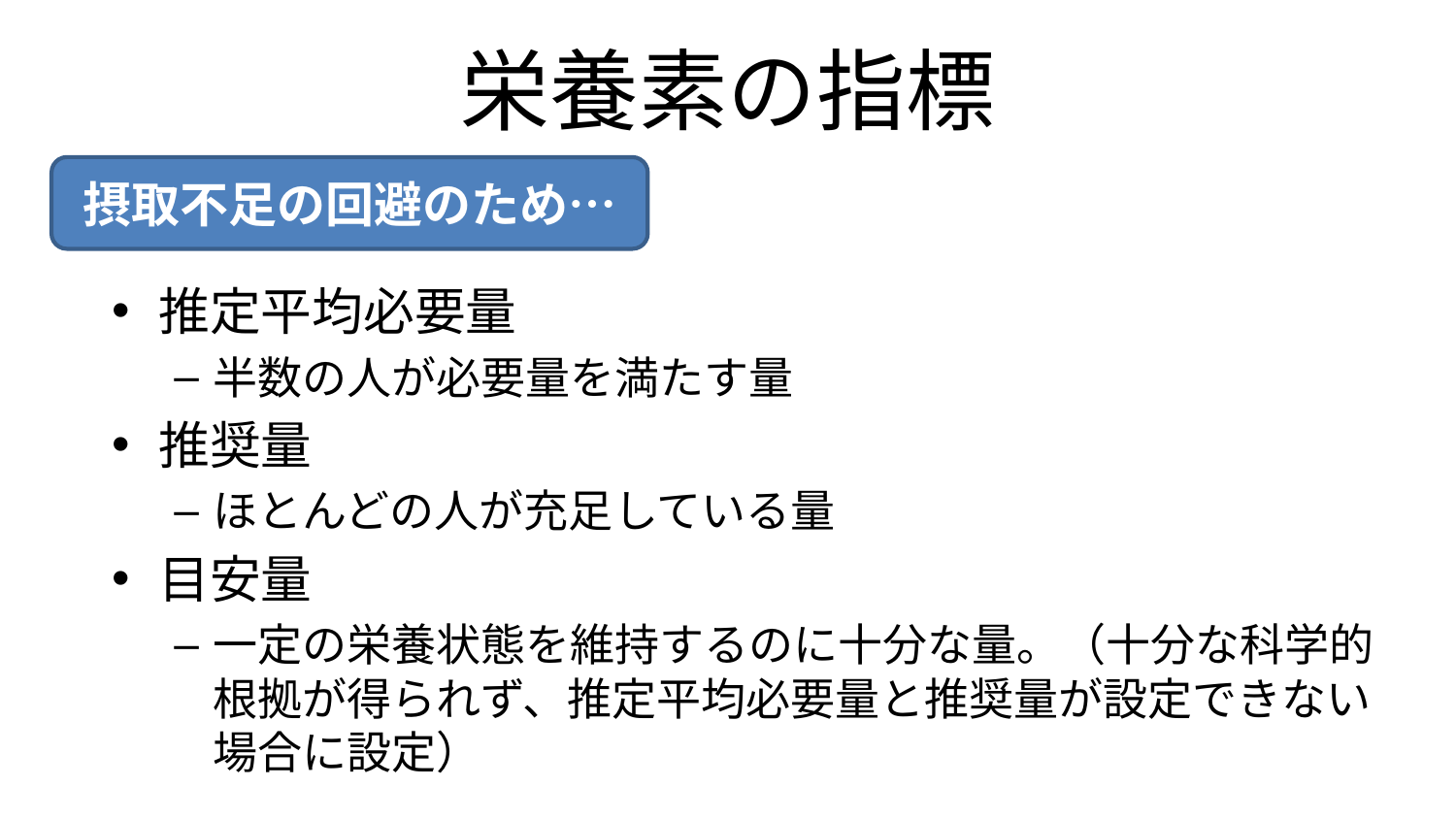

# 栄養素の指標
摂取不足の回避のため…
推定平均必要量
半数の人が必要量を満たす量
推奨量
ほとんどの人が充足している量
目安量
一定の栄養状態を維持するのに十分な量。（十分な科学的根拠が得られず、推定平均必要量と推奨量が設定できない場合に設定）